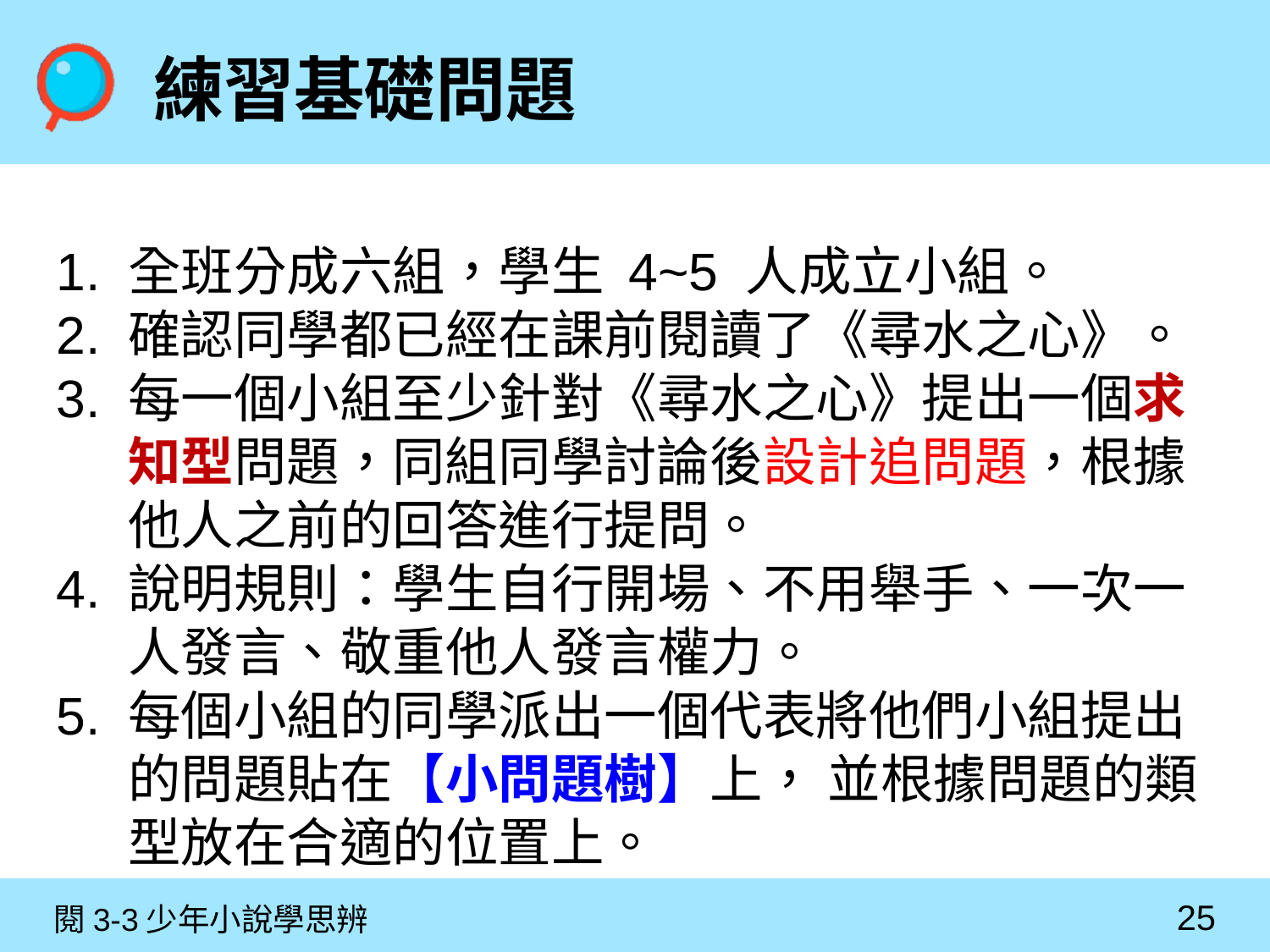

練習基礎問題

全班分成六組，學生 4~5 人成立小組。
確認同學都已經在課前閱讀了《尋水之心》。
每一個小組至少針對《尋水之心》提出一個求知型問題，同組同學討論後設計追問題，根據他人之前的回答進行提問。
說明規則：學生自行開場、不用舉手、一次一人發言、敬重他人發言權力。
每個小組的同學派出一個代表將他們小組提出的問題貼在【小問題樹】上， 並根據問題的類型放在合適的位置上。
25